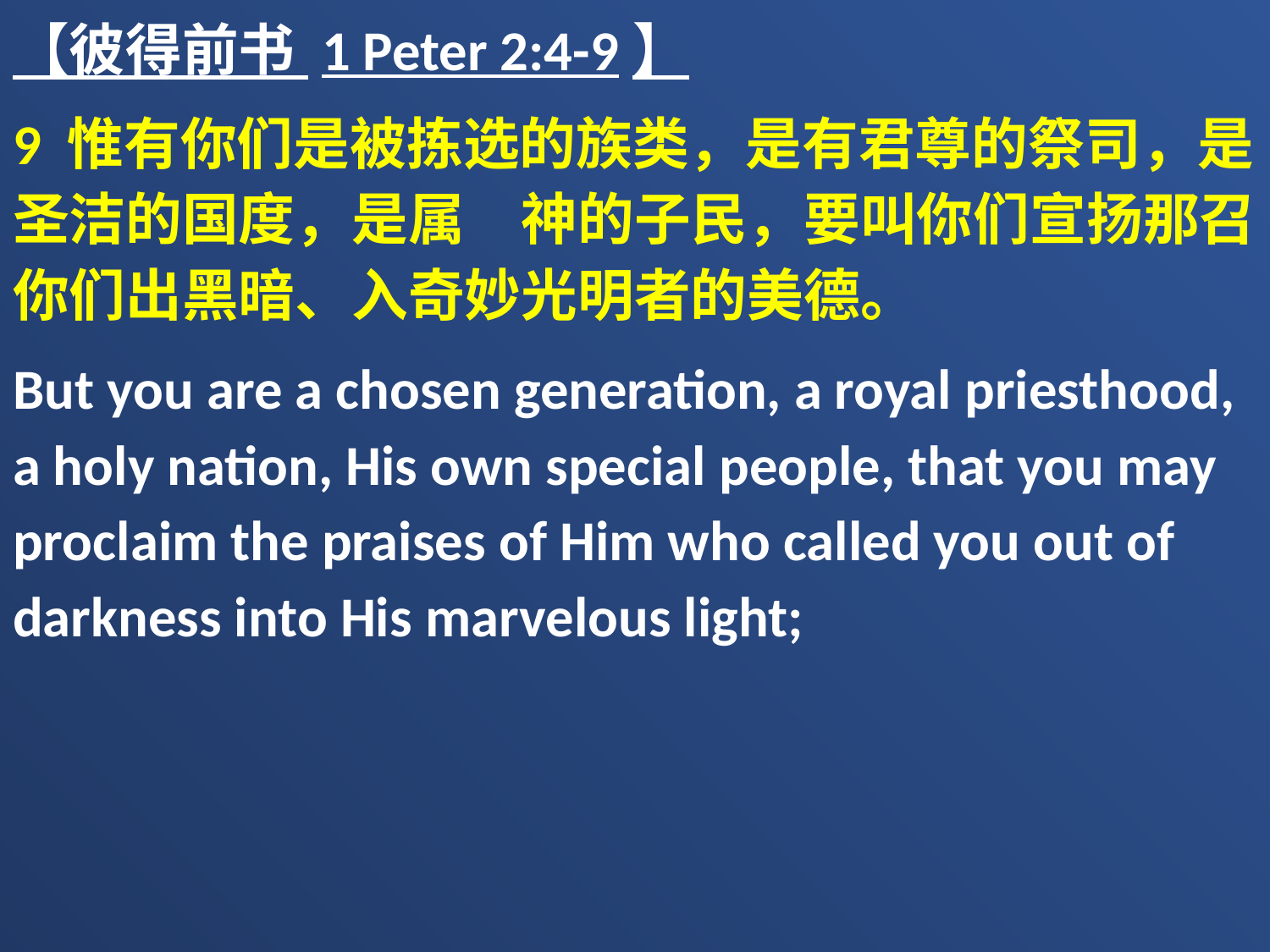

【彼得前书 1 Peter 2:4-9】
9 惟有你们是被拣选的族类，是有君尊的祭司，是圣洁的国度，是属　神的子民，要叫你们宣扬那召你们出黑暗、入奇妙光明者的美德。
But you are a chosen generation, a royal priesthood, a holy nation, His own special people, that you may proclaim the praises of Him who called you out of darkness into His marvelous light;